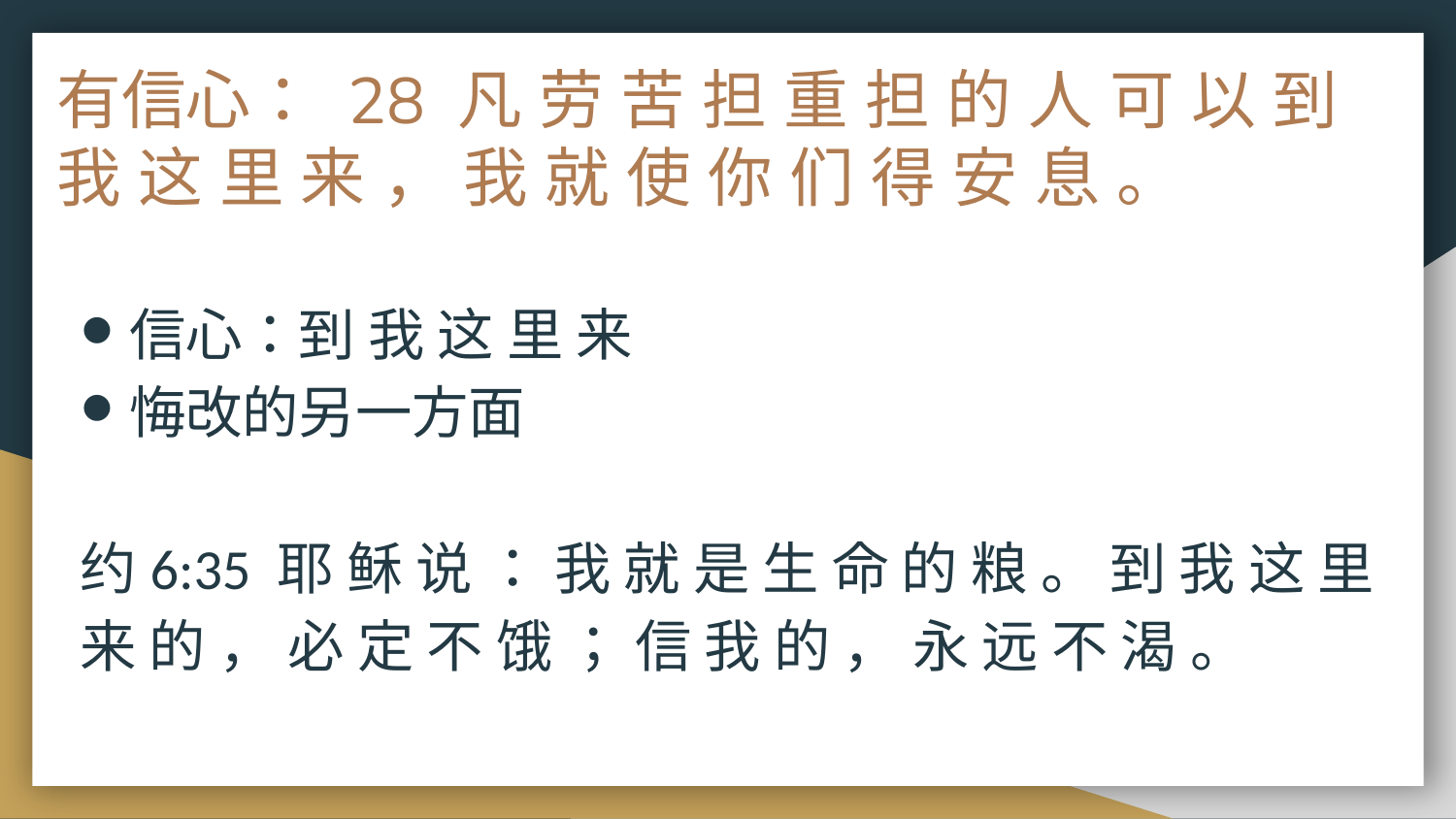

# 有信心： 28 凡 劳 苦 担 重 担 的 人 可 以 到 我 这 里 来 ， 我 就 使 你 们 得 安 息 。
信心：到 我 这 里 来
悔改的另一方面

约6:35 耶 稣 说 ： 我 就 是 生 命 的 粮 。 到 我 这 里 来 的 ， 必 定 不 饿 ； 信 我 的 ， 永 远 不 渴 。